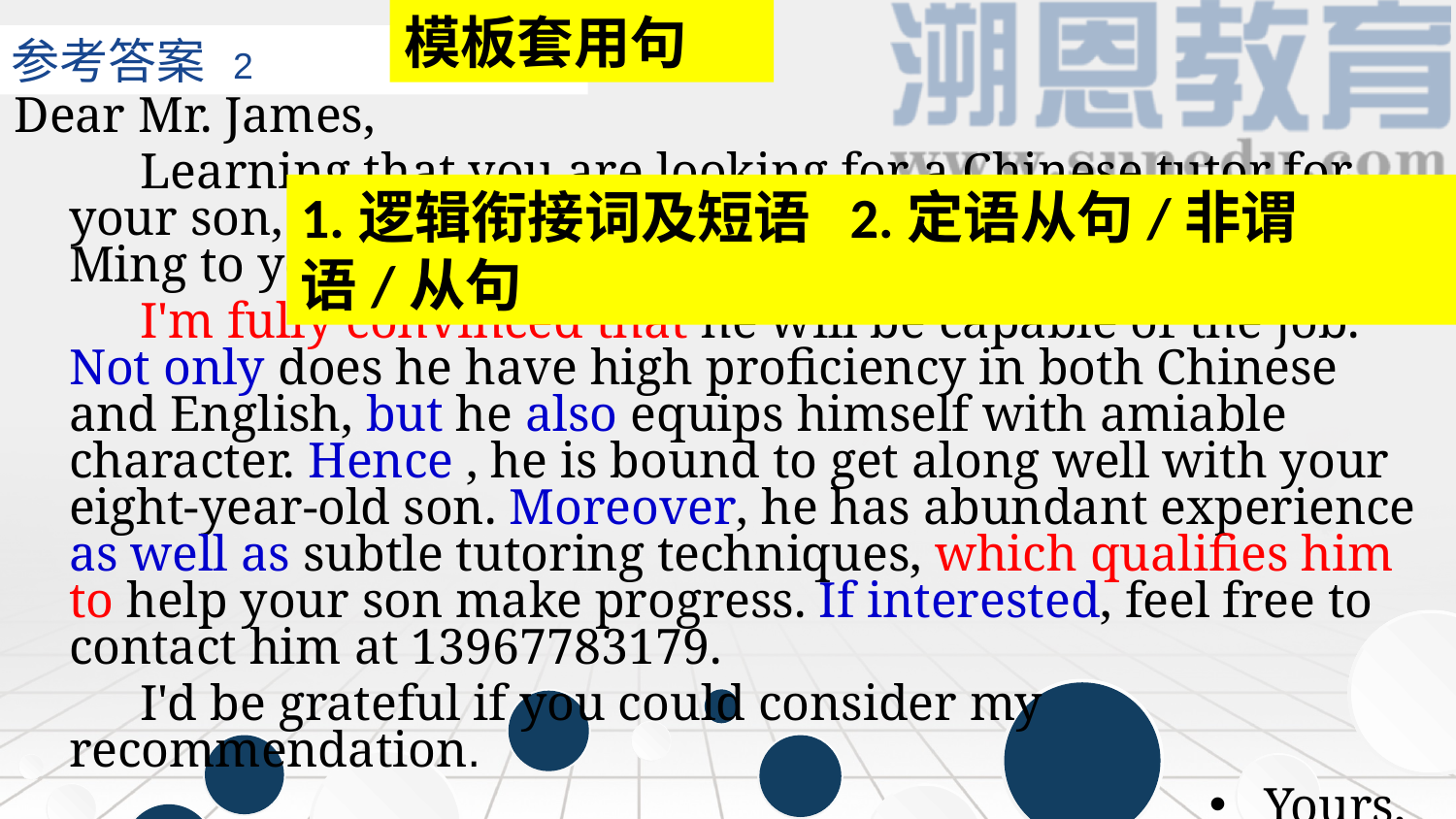

模板套用句
参考答案  2
We provide the best way to  your business.
Dear Mr. James,
          Learning that you are looking for a Chinese tutor for your son, I'm writing to recommend my friend Wang Ming to you.
          I'm fully convinced that he will be capable of the job. Not only does he have high proficiency in both Chinese and English, but he also equips himself with amiable character. Hence , he is bound to get along well with your eight-year-old son. Moreover, he has abundant experience as well as subtle tutoring techniques, which qualifies him to help your son make progress. If interested, feel free to contact him at 13967783179.
          I'd be grateful if you could consider my recommendation.
Yours,
Lihua
1.逻辑衔接词及短语  2.定语从句/非谓语/从句